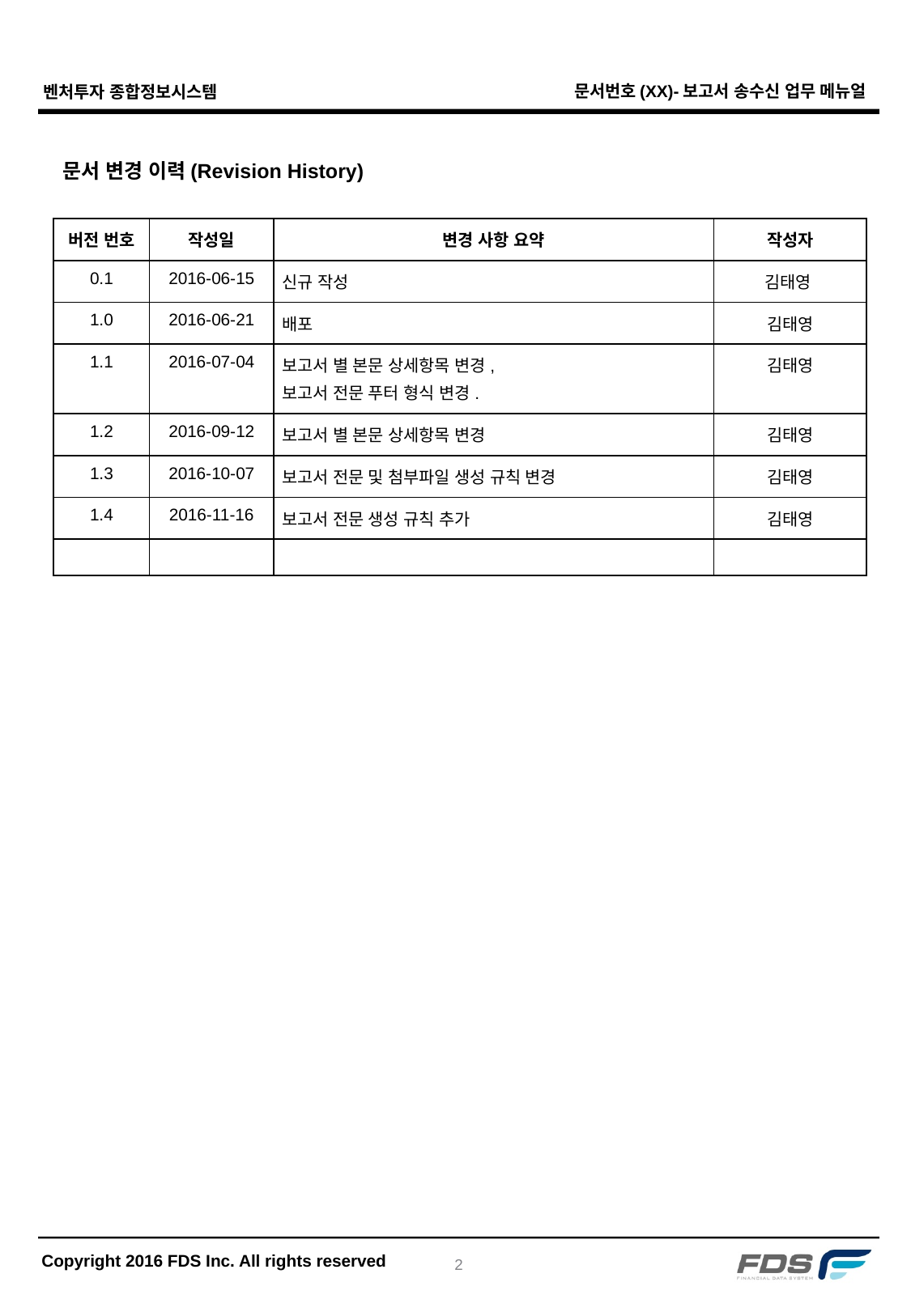

문서 변경 이력(Revision History)
| 버전 번호 | 작성일 | 변경 사항 요약 | 작성자 |
| --- | --- | --- | --- |
| 0.1 | 2016-06-15 | 신규 작성 | 김태영 |
| 1.0 | 2016-06-21 | 배포 | 김태영 |
| 1.1 | 2016-07-04 | 보고서 별 본문 상세항목 변경, 보고서 전문 푸터 형식 변경. | 김태영 |
| 1.2 | 2016-09-12 | 보고서 별 본문 상세항목 변경 | 김태영 |
| 1.3 | 2016-10-07 | 보고서 전문 및 첨부파일 생성 규칙 변경 | 김태영 |
| 1.4 | 2016-11-16 | 보고서 전문 생성 규칙 추가 | 김태영 |
|  |  |  |  |

2